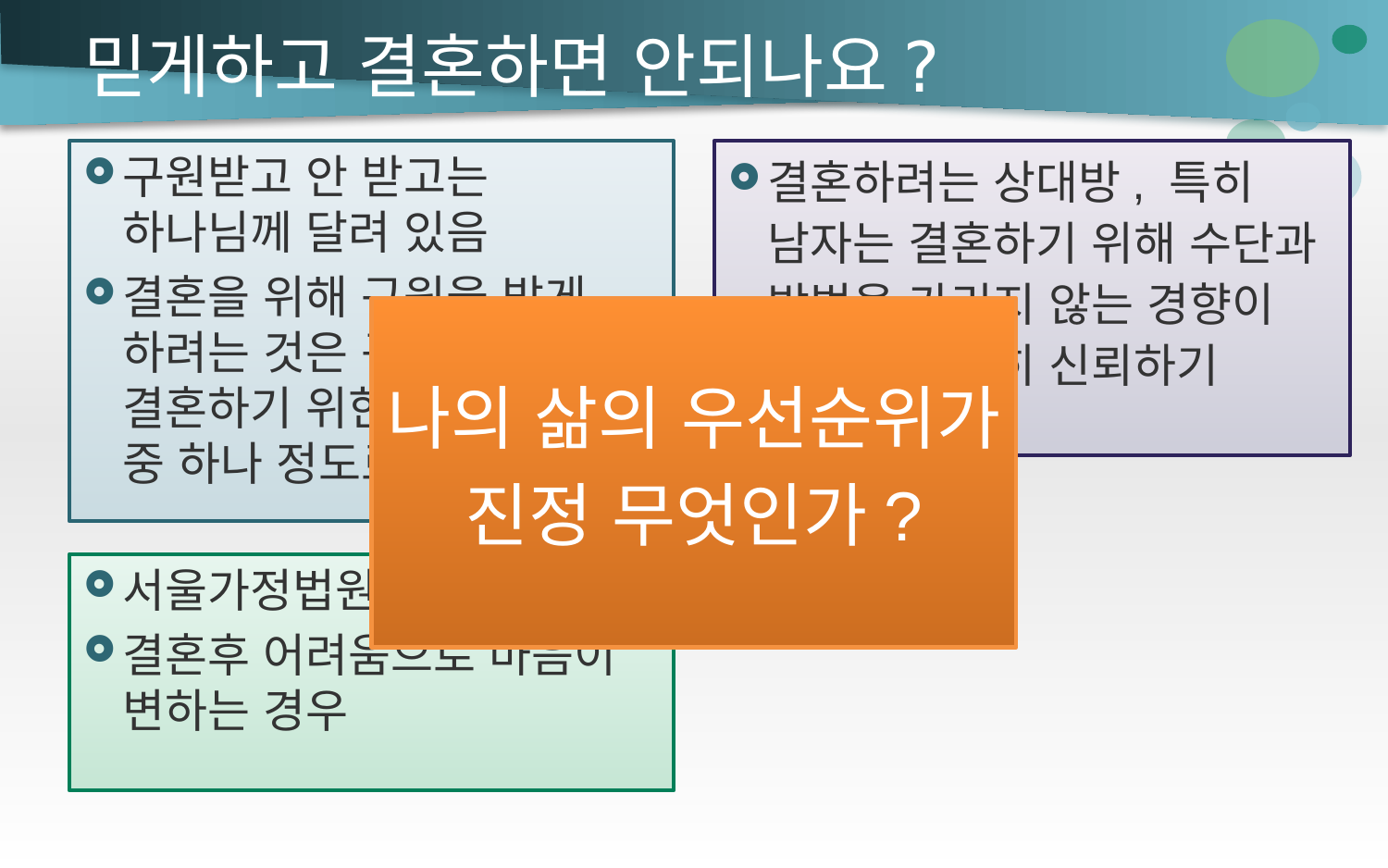

# 믿게하고 결혼하면 안되나요?
구원받고 안 받고는 하나님께 달려 있음
결혼을 위해 구원을 받게 하려는 것은 구원을 결혼하기 위한 수단, 조건 중 하나 정도로 여기는 것
결혼하려는 상대방, 특히 남자는 결혼하기 위해 수단과 방법을 가리지 않는 경향이 있기에 온전히 신뢰하기 어렵다.

나의 삶의 우선순위가
진정 무엇인가?
서울가정법원 이혼 사례
결혼후 어려움으로 마음이 변하는 경우